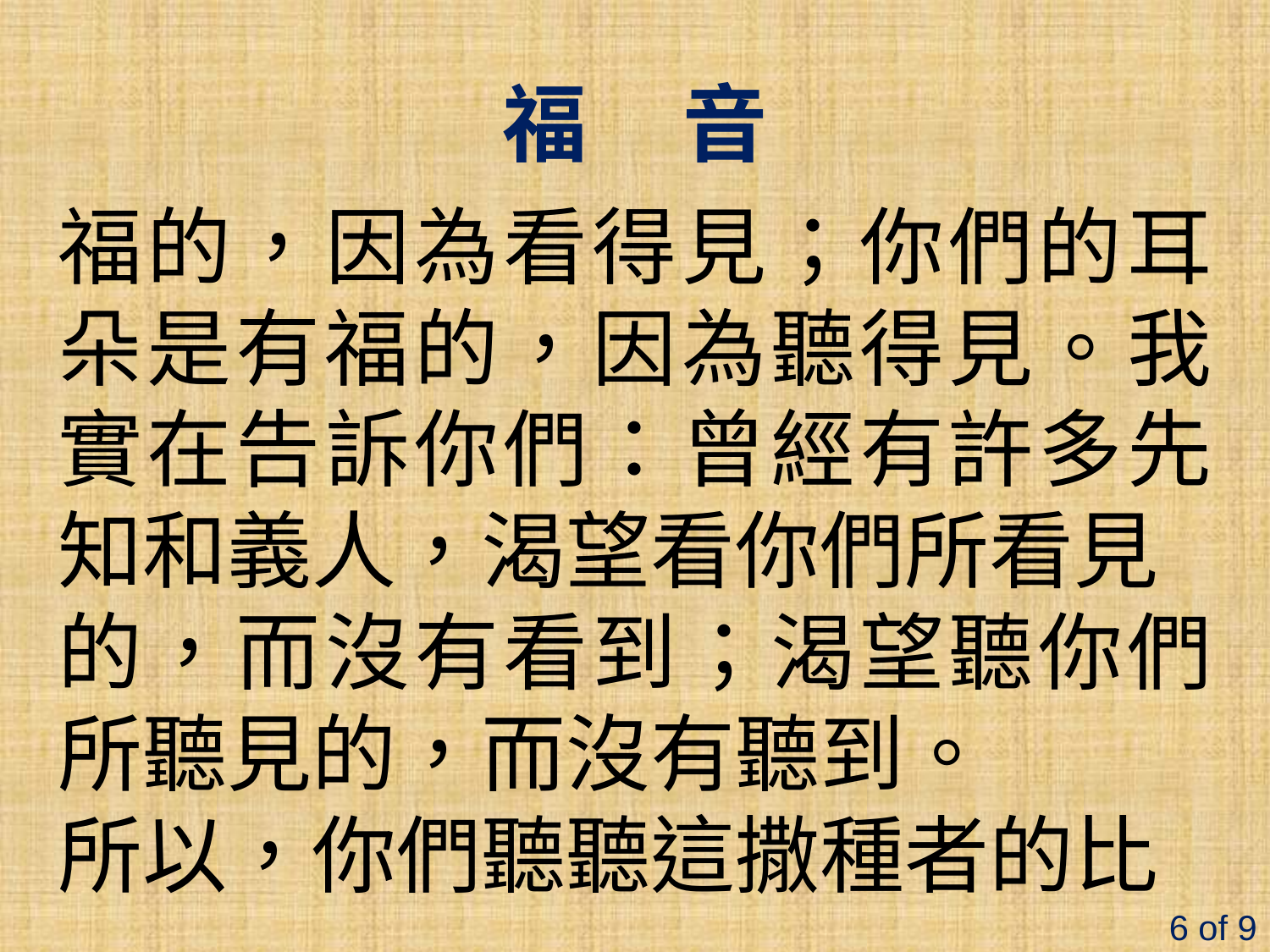

福     音

福的，因為看得見；你們的耳朵是有福的，因為聽得見。我實在告訴你們：曾經有許多先知和義人，渴望看你們所看見
的，而沒有看到；渴望聽你們所聽見的，而沒有聽到。
所以，你們聽聽這撒種者的比
6 of 9